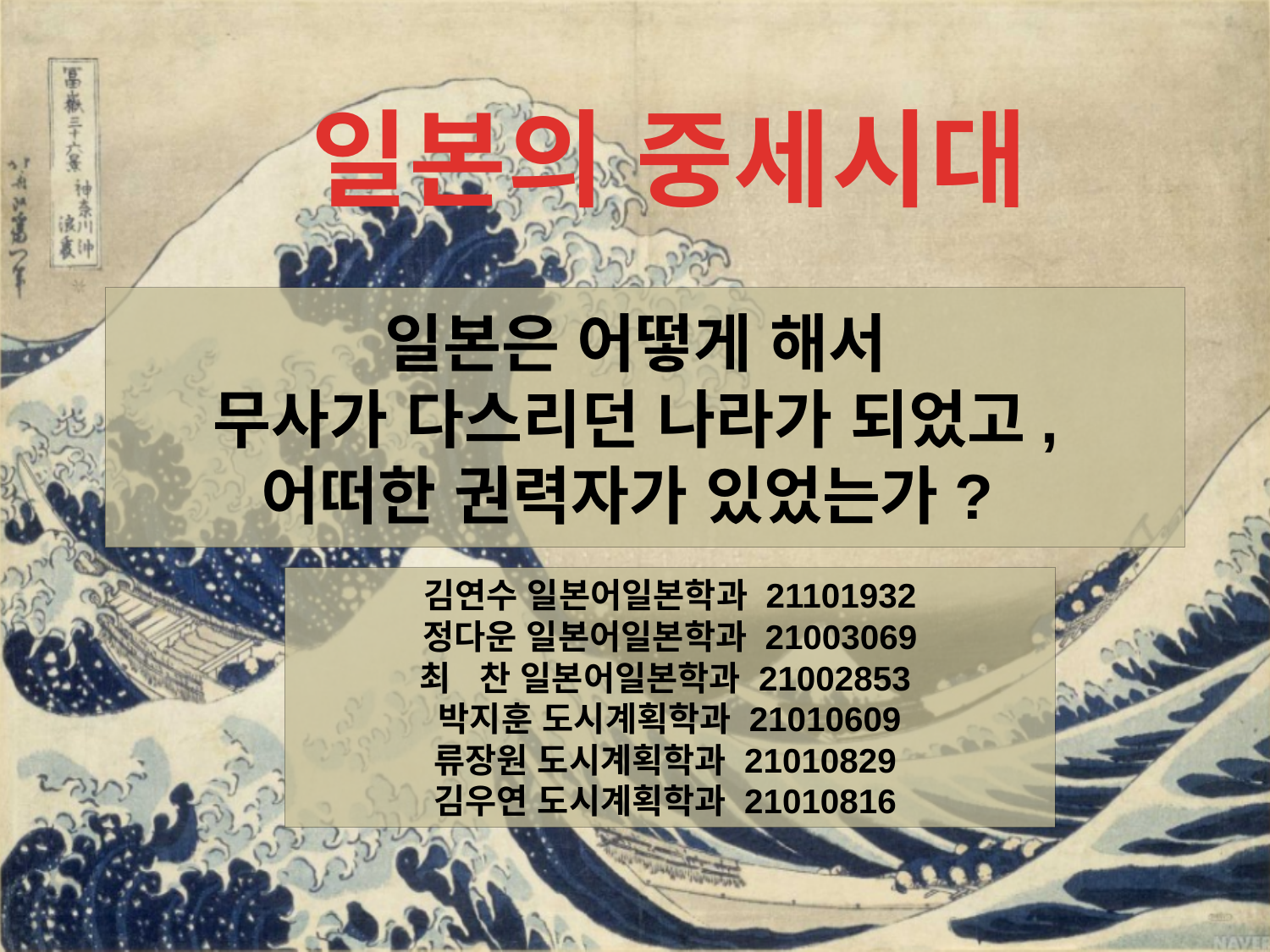

일본의 중세시대
# 일본은 어떻게 해서 무사가 다스리던 나라가 되었고, 어떠한 권력자가 있었는가?
김연수 일본어일본학과 21101932
정다운 일본어일본학과 21003069
최   찬 일본어일본학과 21002853
박지훈 도시계획학과 21010609
류장원 도시계획학과 21010829
김우연 도시계획학과 21010816